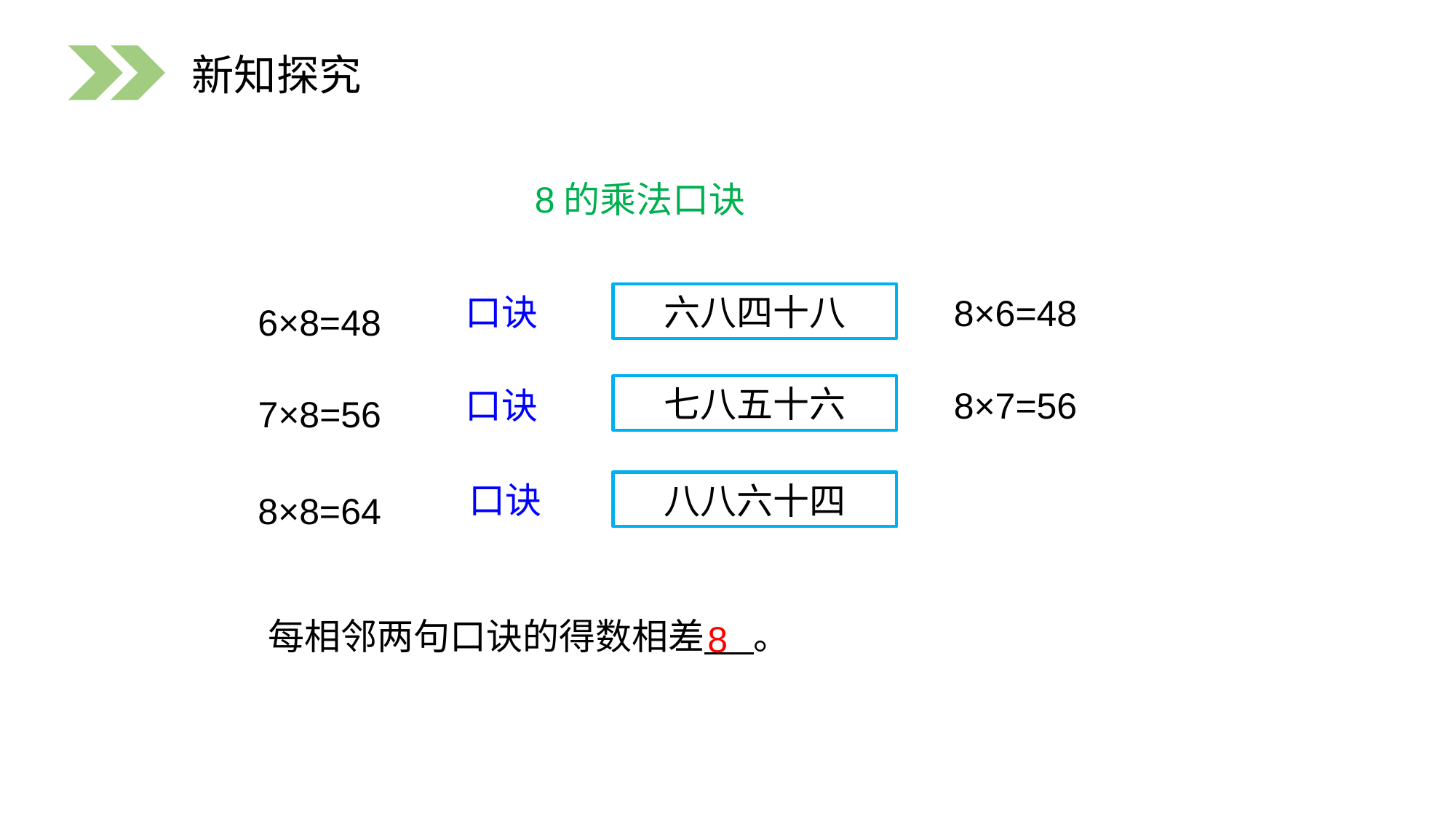

新知探究
8的乘法口诀
8×6=48
6×8=48
口诀
六八四十八
8×7=56
7×8=56
七八五十六
口诀
8×8=64
口诀
八八六十四
每相邻两句口诀的得数相差      。
8